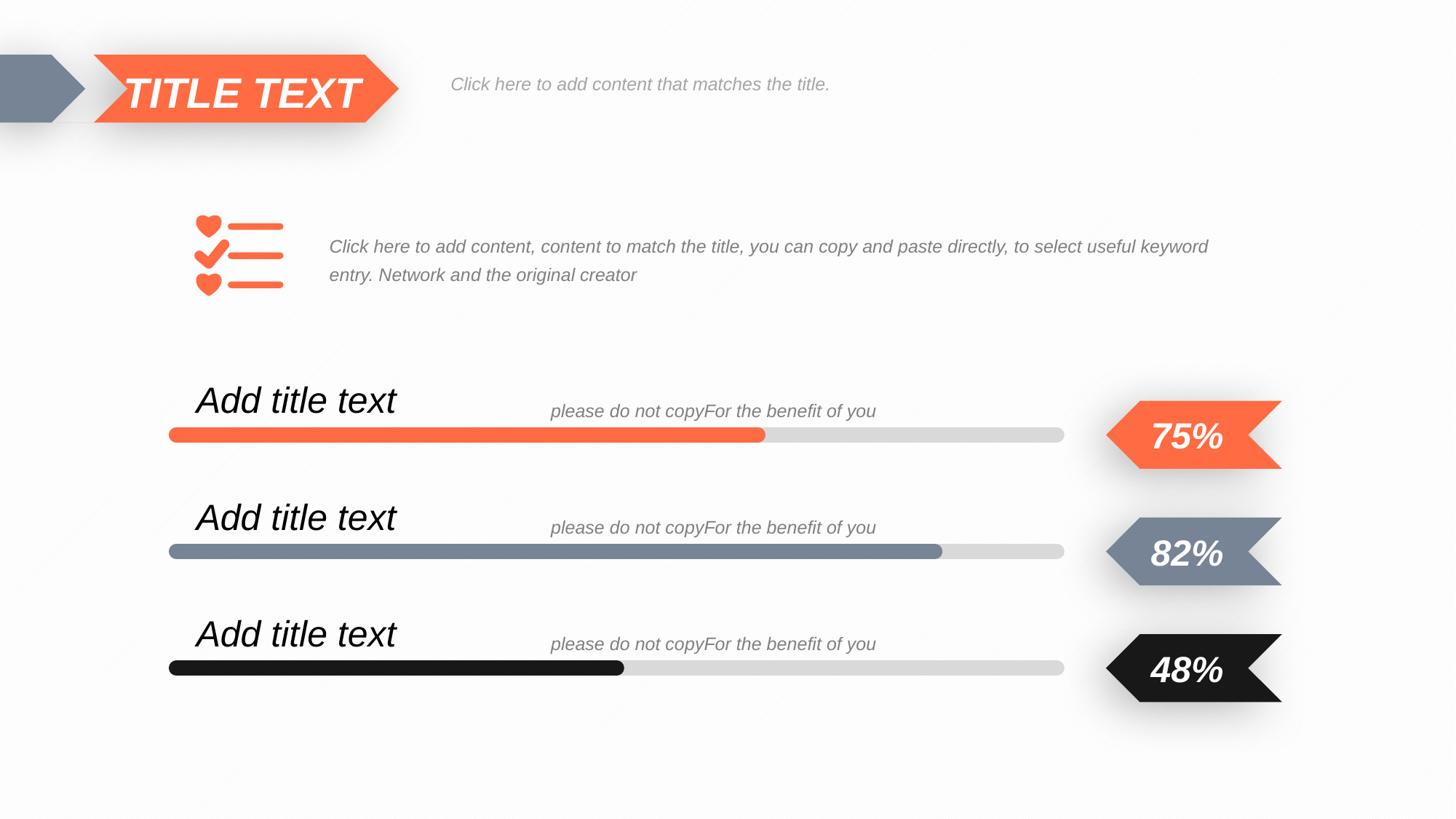

TITLE TEXT
Click here to add content that matches the title.

Click here to add content, content to match the title, you can copy and paste directly, to select useful keyword entry. Network and the original creator

Add title text
please do not copyFor the benefit of you
75%

Add title text
please do not copyFor the benefit of you
82%

Add title text
please do not copyFor the benefit of you
48%
PPT下载 http://www.1ppt.com/xiazai/